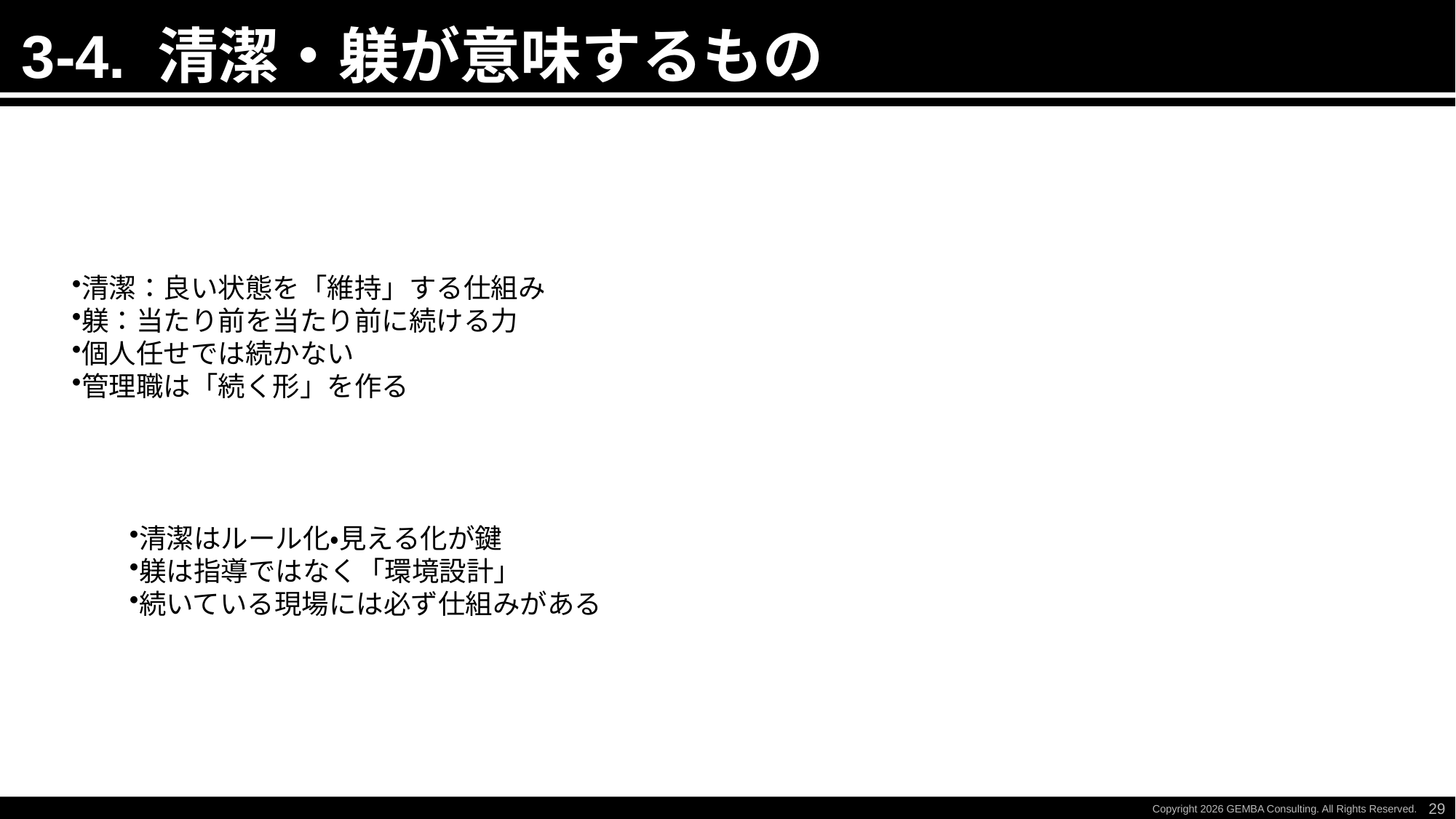

3-4. 清潔・躾が意味するもの
清潔：良い状態を「維持」する仕組み
躾：当たり前を当たり前に続ける力
個人任せでは続かない
管理職は「続く形」を作る
清潔はルール化・見える化が鍵
躾は指導ではなく「環境設計」
続いている現場には必ず仕組みがある
29